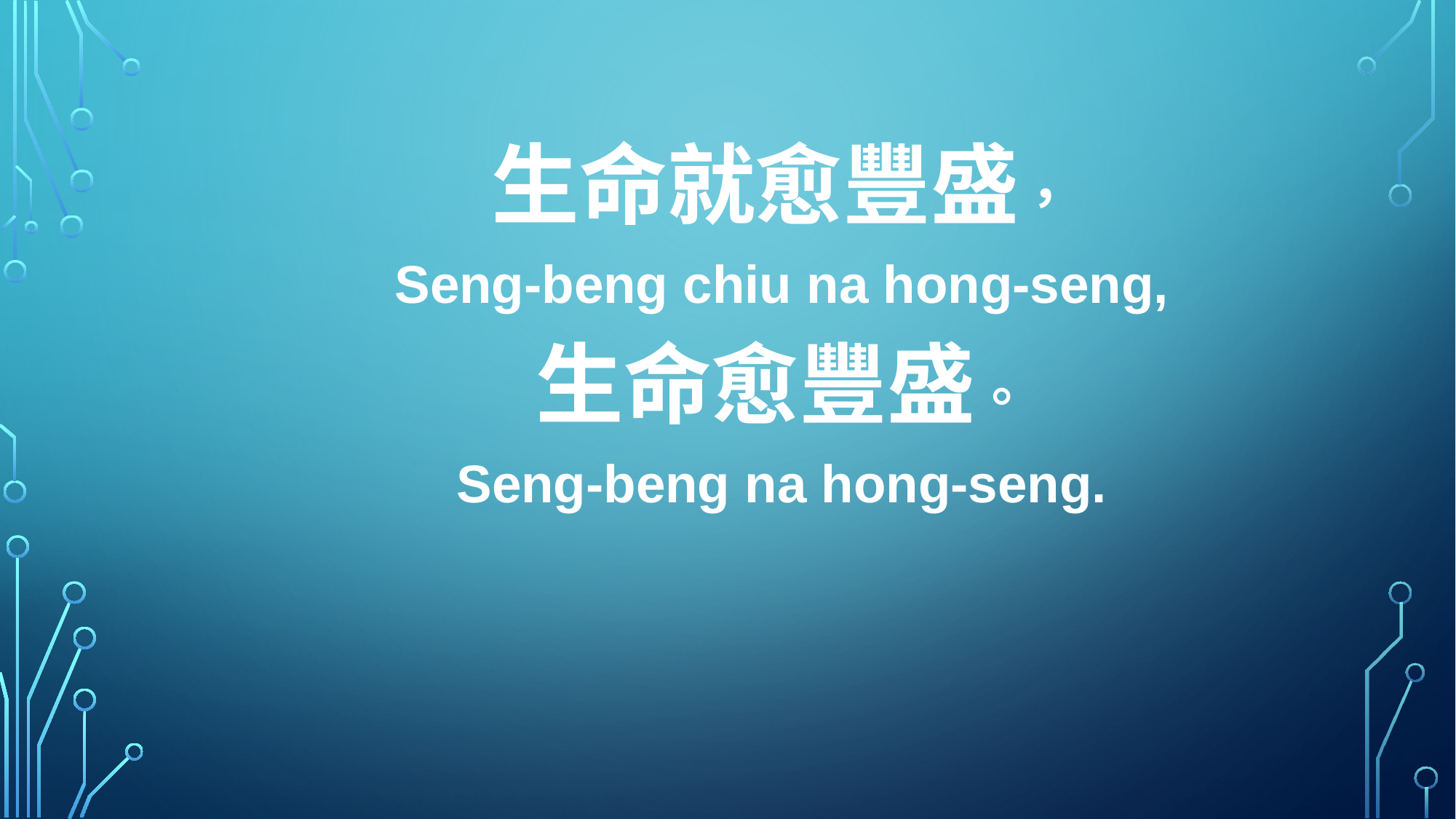

生命就愈豐盛，
Seng-beng chiu na hong-seng,
生命愈豐盛。
Seng-beng na hong-seng.